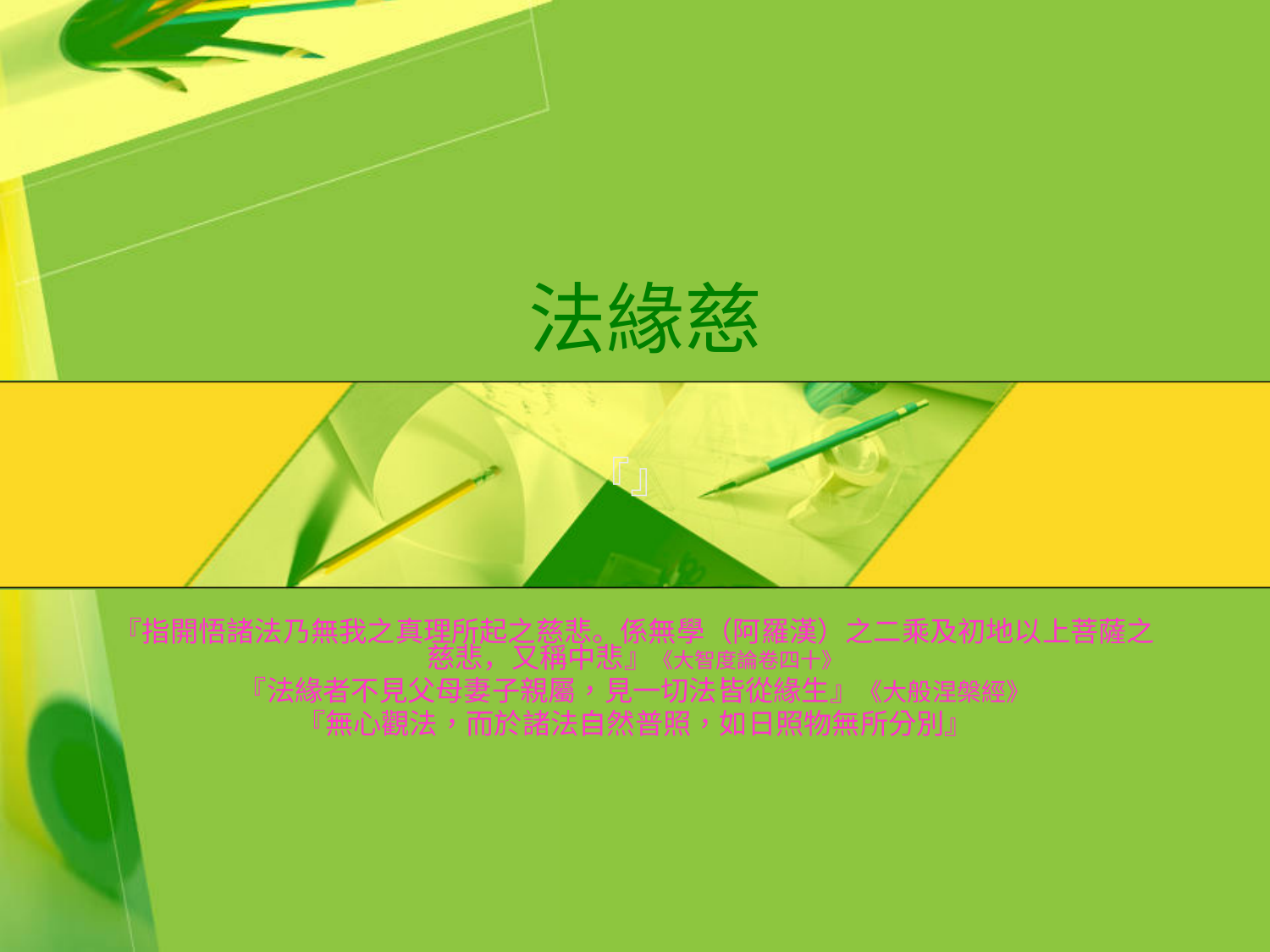

# 法緣慈
『』
『指開悟諸法乃無我之真理所起之慈悲。係無學（阿羅漢）之二乘及初地以上菩薩之慈悲，又稱中悲』《大智度論卷四十》
『法緣者不見父母妻子親屬，見一切法皆從緣生』《大般涅槃經》
『無心觀法，而於諸法自然普照，如日照物無所分別』